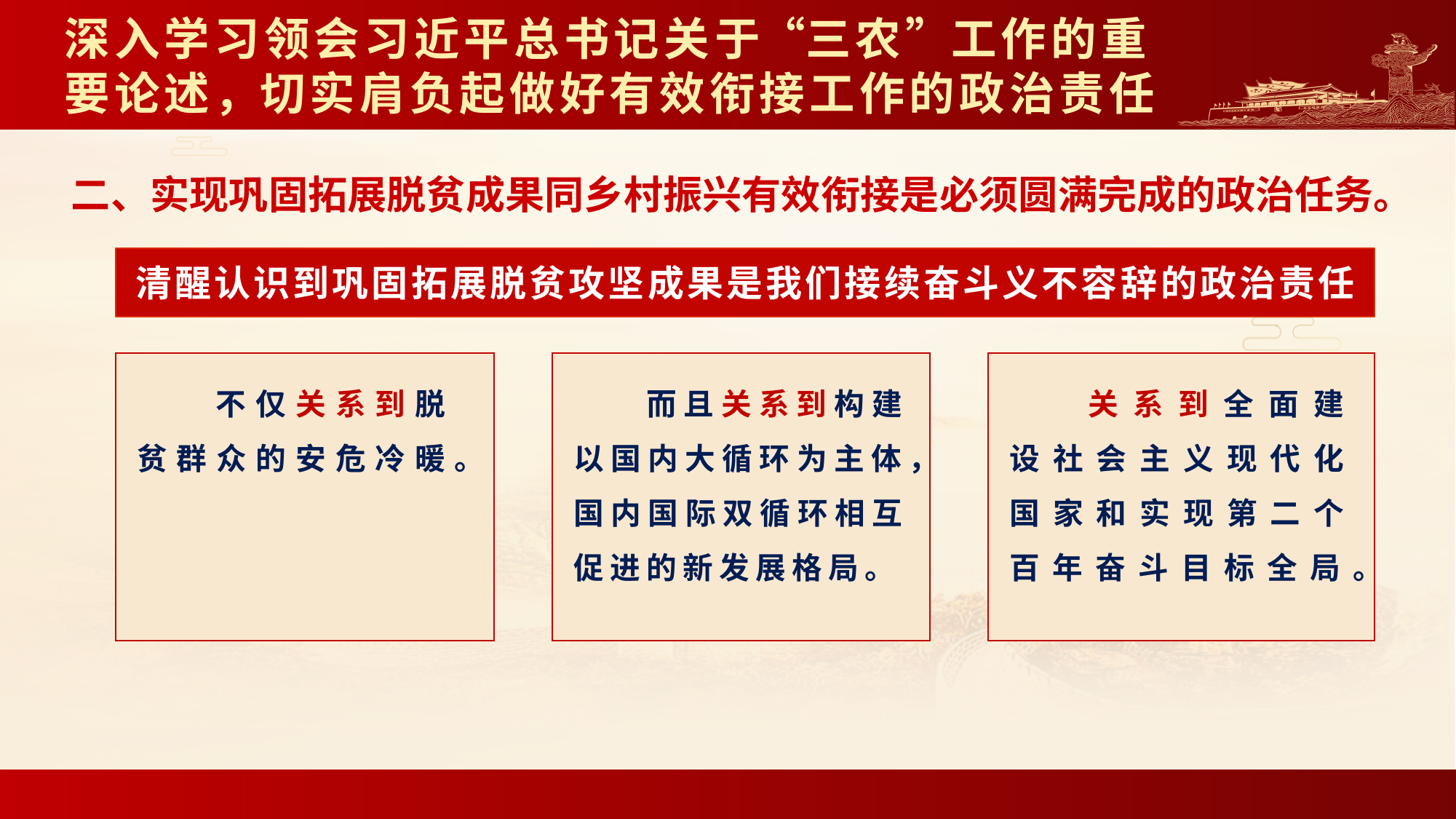

# 深入学习领会习近平总书记关于“三农”工作的重要论述，切实肩负起做好有效衔接工作的政治责任
二、实现巩固拓展脱贫成果同乡村振兴有效衔接是必须圆满完成的政治任务。
清醒认识到巩固拓展脱贫攻坚成果是我们接续奋斗义不容辞的政治责任

不仅关系到脱贫群众的安危冷暖。

而且关系到构建以国内大循环为主体，国内国际双循环相互促进的新发展格局。

关系到全面建设社会主义现代化国家和实现第二个百年奋斗目标全局。